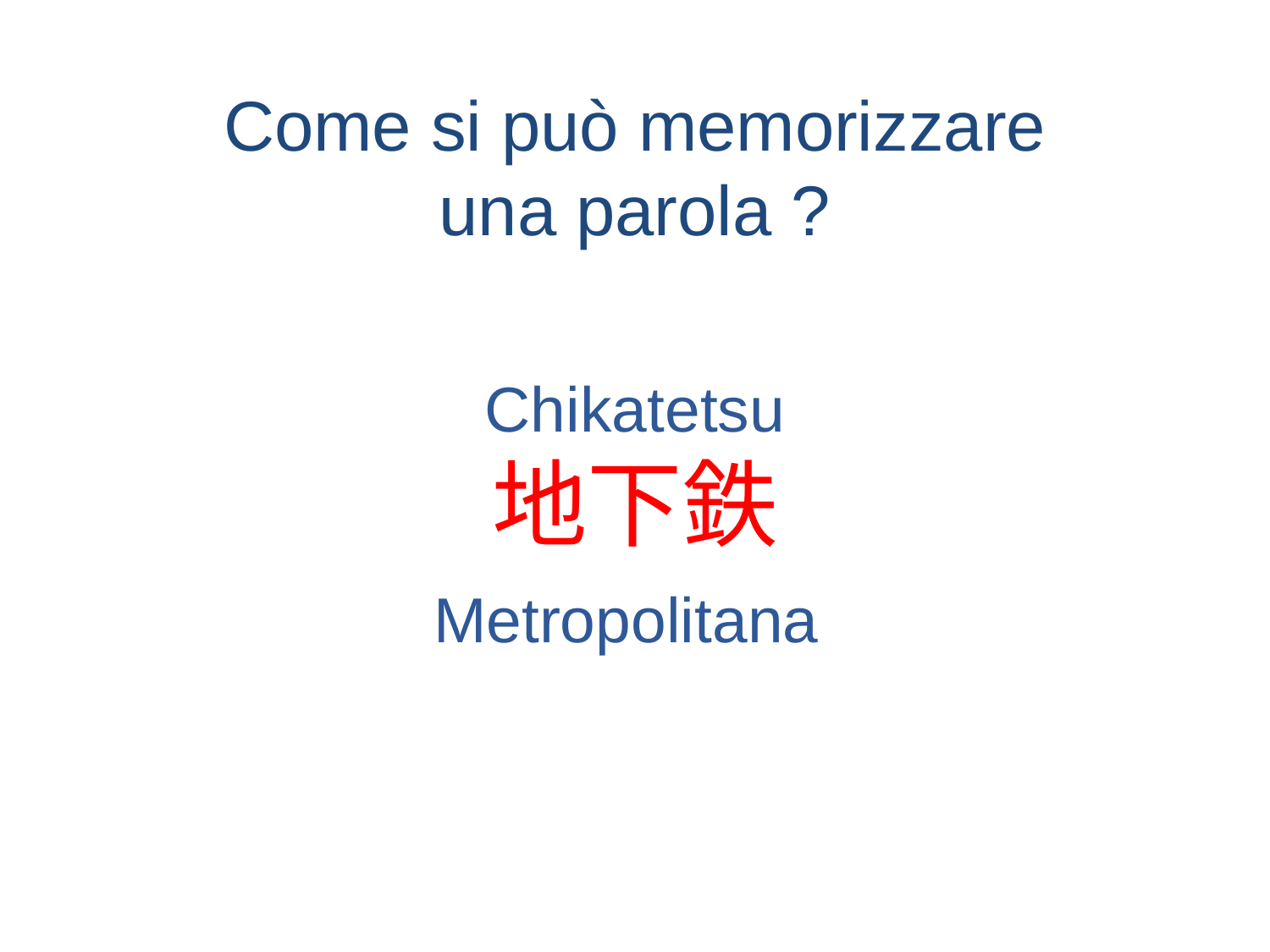

# Come si può memorizzare una parola ?

Chikatetsu
地下鉄

Metropolitana